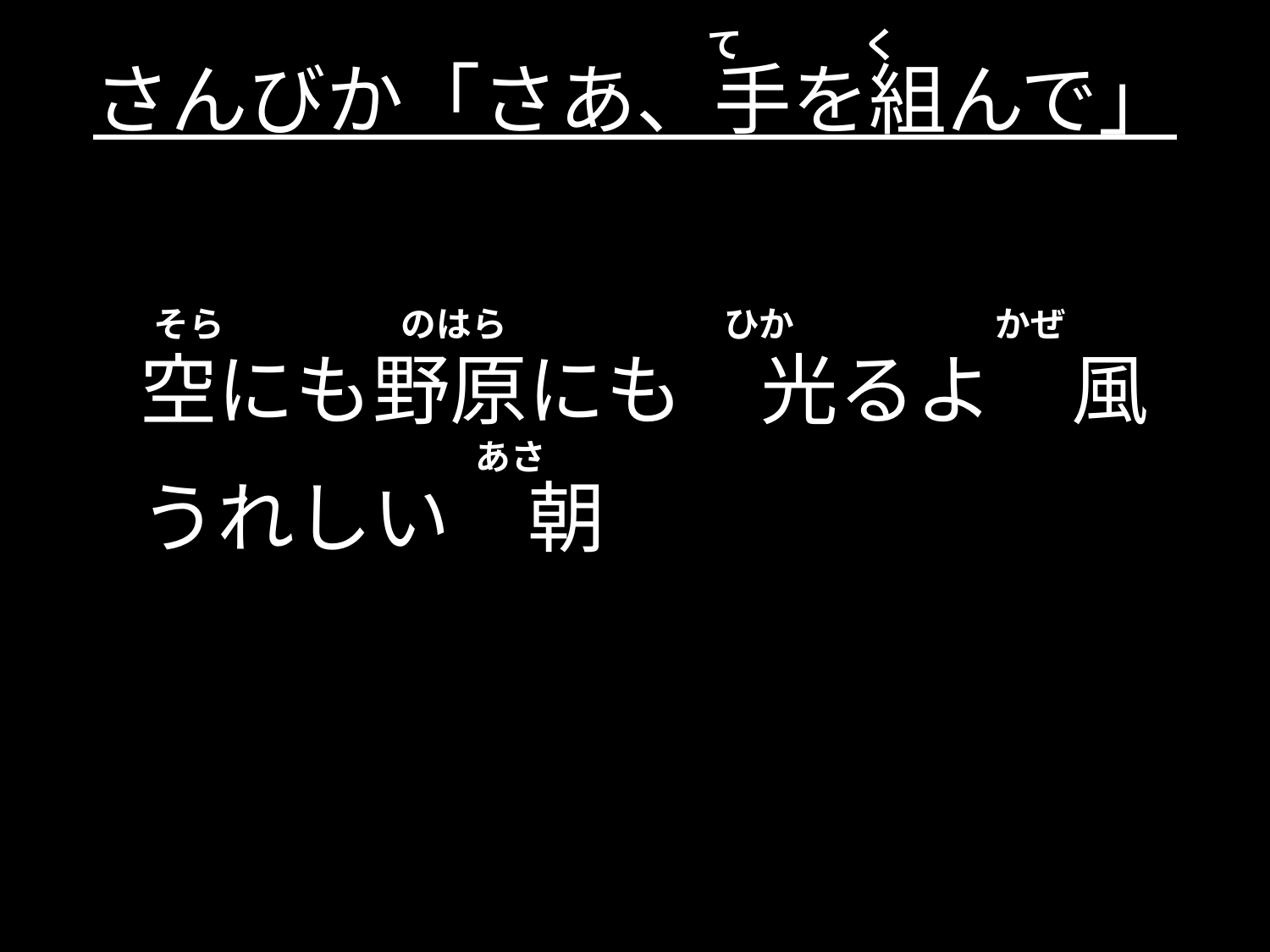

て               く
# さんびか「さあ、手を組んで」
 そら                      のはら                           ひか                         かぜ
	空にも野原にも　光るよ　風
	うれしい　朝
                                         あさ